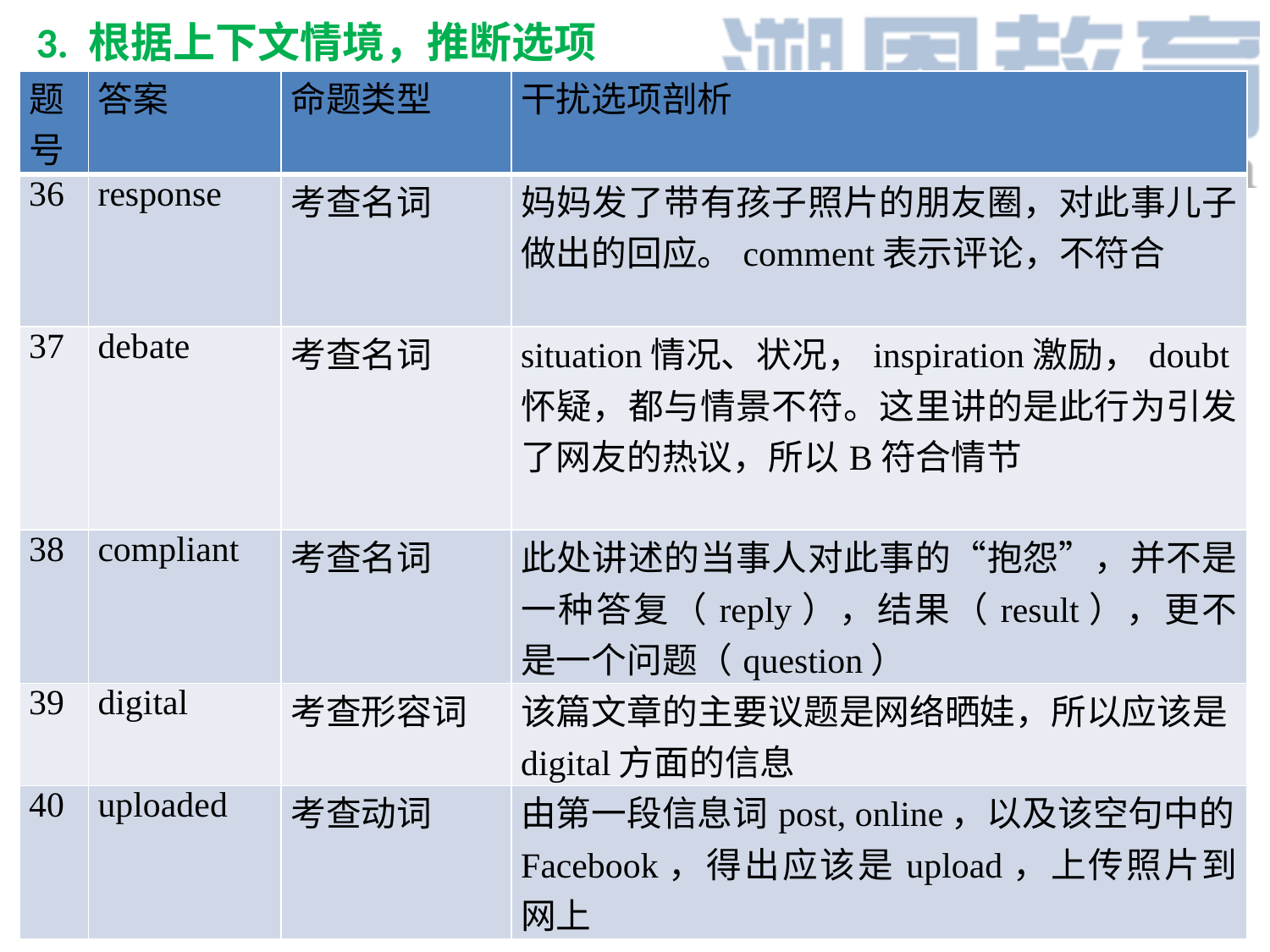

3. 根据上下文情境，推断选项
| 题号 | 答案 | 命题类型 | 干扰选项剖析 |
| --- | --- | --- | --- |
| 36 | response | 考查名词 | 妈妈发了带有孩子照片的朋友圈，对此事儿子做出的回应。comment表示评论，不符合 |
| 37 | debate | 考查名词 | situation情况、状况，inspiration激励，doubt怀疑，都与情景不符。这里讲的是此行为引发了网友的热议，所以B符合情节 |
| 38 | compliant | 考查名词 | 此处讲述的当事人对此事的“抱怨”，并不是一种答复（reply），结果（result），更不是一个问题（question） |
| 39 | digital | 考查形容词 | 该篇文章的主要议题是网络晒娃，所以应该是digital方面的信息 |
| 40 | uploaded | 考查动词 | 由第一段信息词post, online，以及该空句中的Facebook，得出应该是upload，上传照片到网上 |